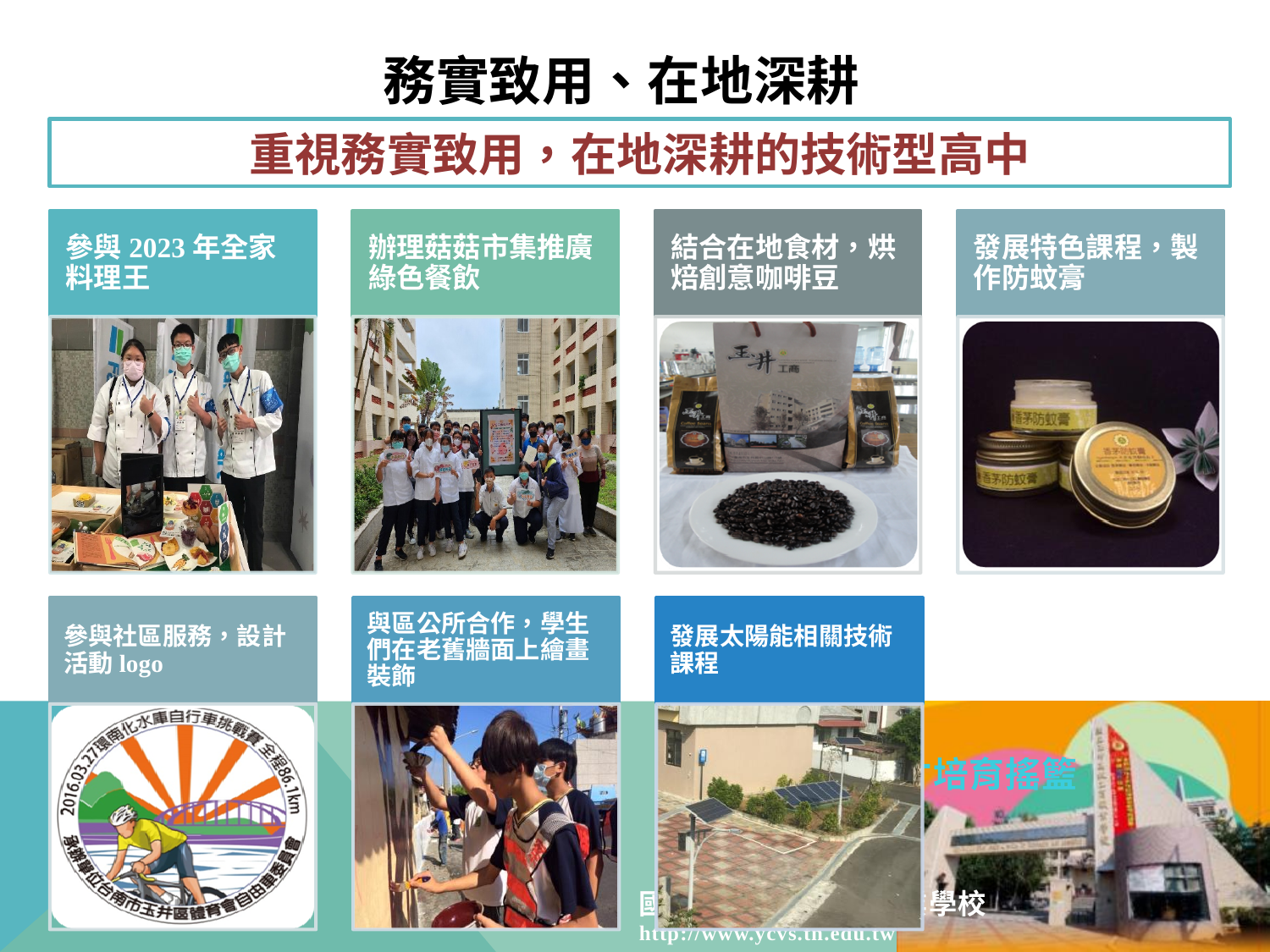

# 務實致用、在地深耕
重視務實致用，在地深耕的技術型高中
參與2023年全家料理王
辦理菇菇市集推廣綠色餐飲
結合在地食材，烘焙創意咖啡豆
發展特色課程，製作防蚊膏
參與社區服務，設計活動logo
與區公所合作，學生們在老舊牆面上繪畫裝飾
發展太陽能相關技術課程